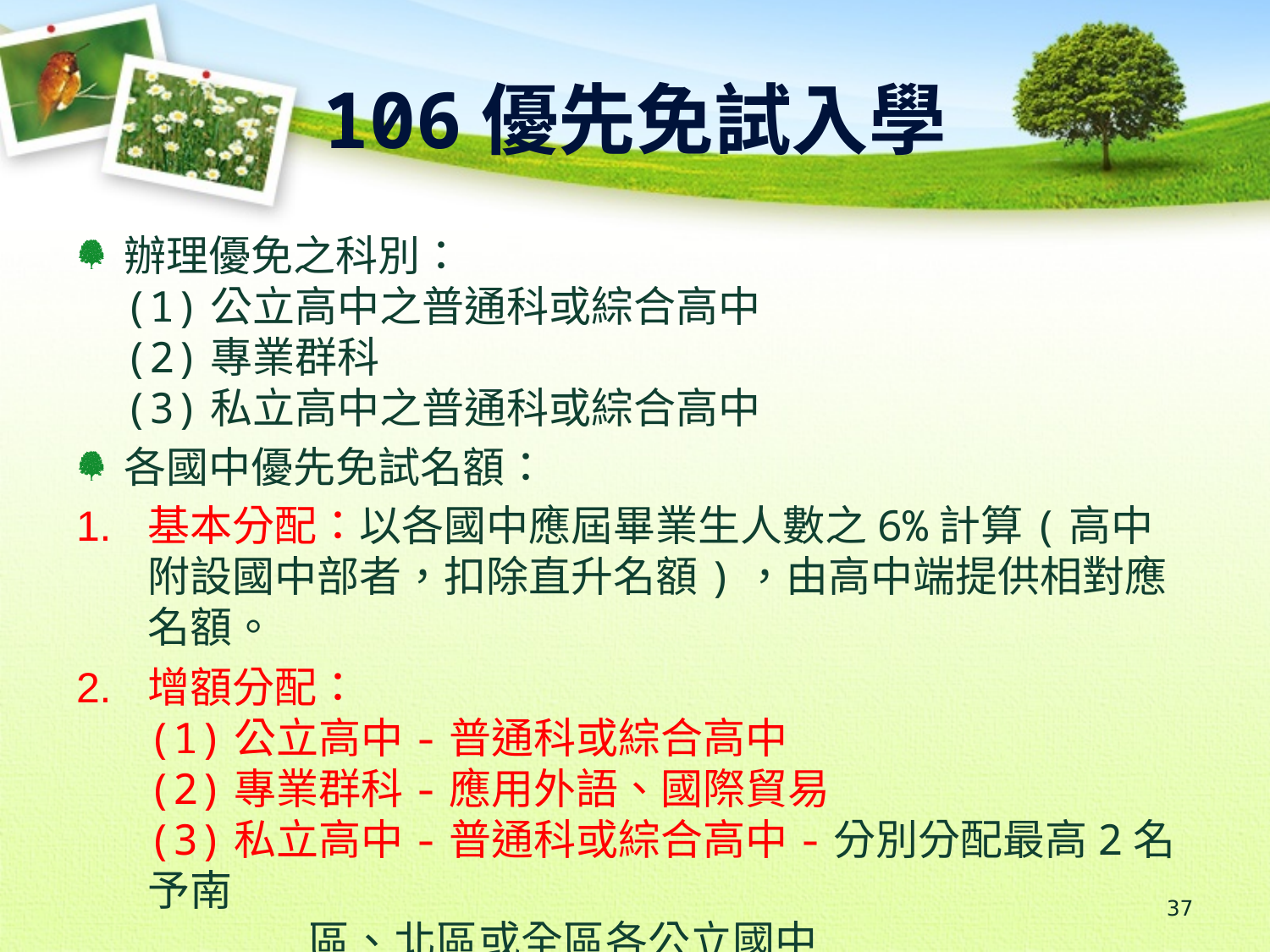

# 106優先免試入學
辦理優免之科別：
(1)公立高中之普通科或綜合高中
(2)專業群科
(3)私立高中之普通科或綜合高中
各國中優先免試名額：
基本分配：以各國中應屆畢業生人數之6%計算(高中附設國中部者，扣除直升名額)，由高中端提供相對應名額。
增額分配：
(1)公立高中-普通科或綜合高中
(2)專業群科-應用外語、國際貿易
(3)私立高中-普通科或綜合高中-分別分配最高2名予南
                 區、北區或全區各公立國中

37